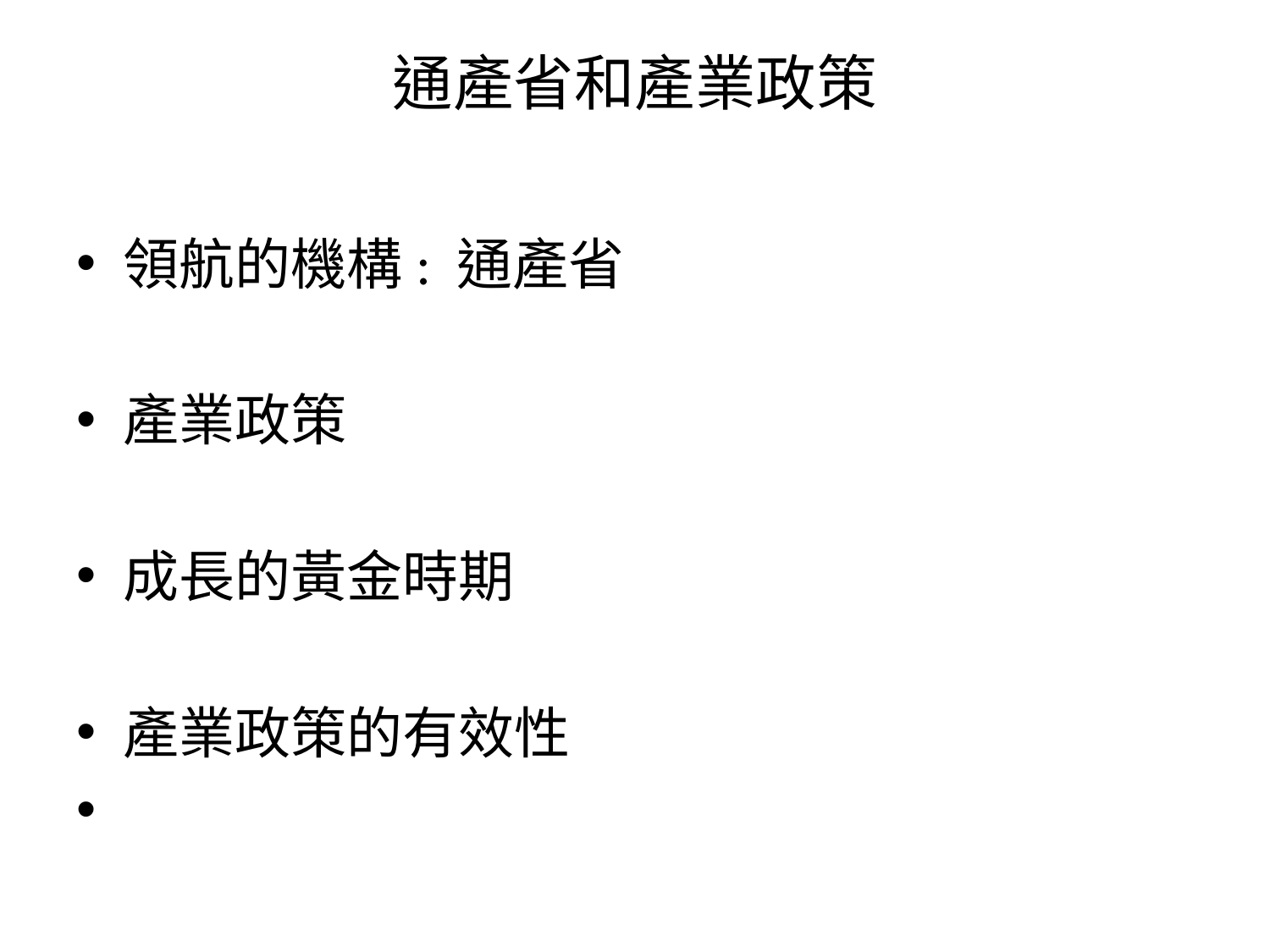

# 通產省和產業政策
領航的機構: 通產省

產業政策

成長的黃金時期

產業政策的有效性